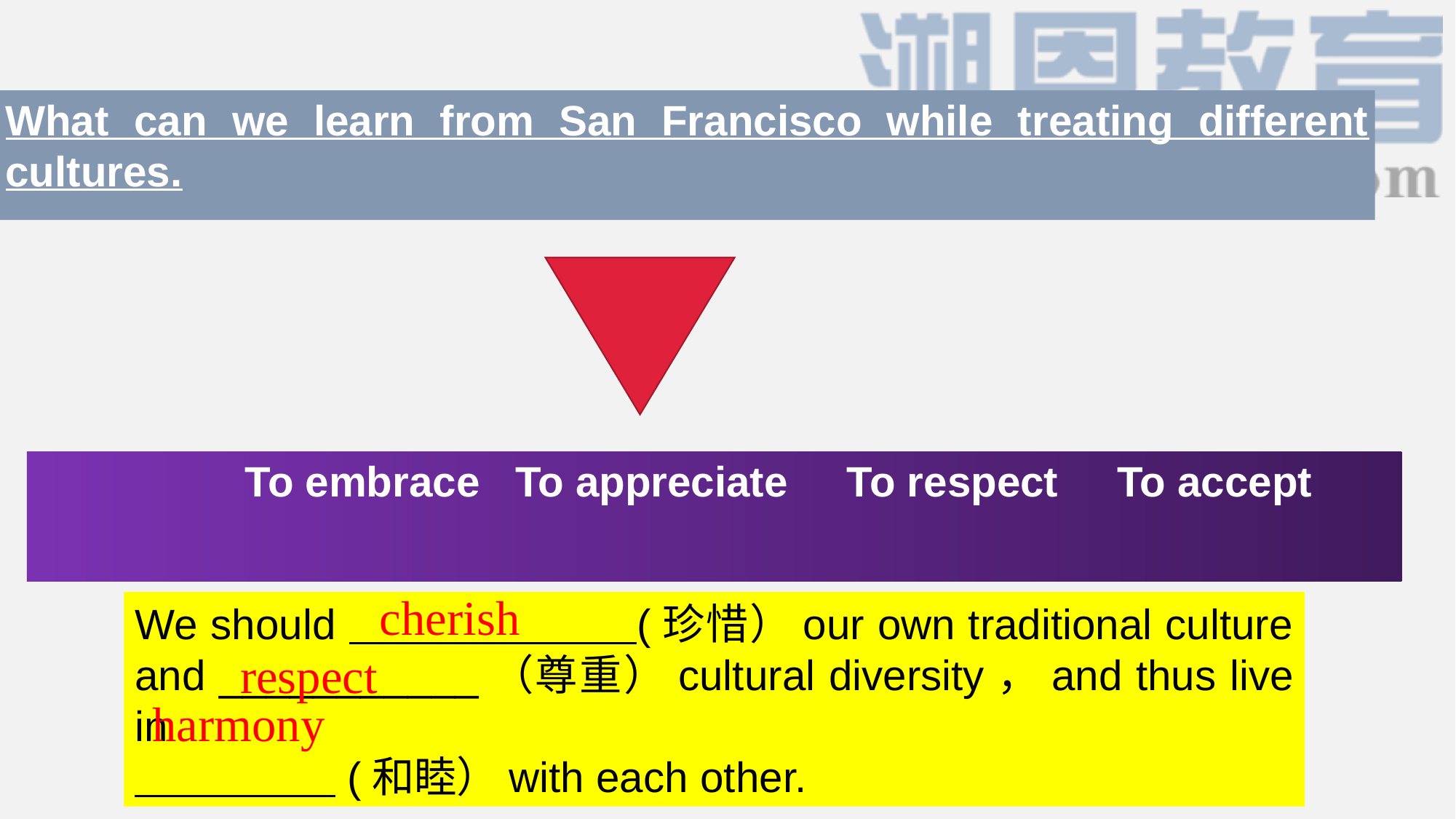

What can we learn from San Francisco while treating different cultures.

                  To embrace   To appreciate     To respect     To accept
cherish
We should                       (珍惜）our own traditional culture and ___________（尊重）cultural diversity，and thus live in
                  (和睦）with each other.
respect
harmony